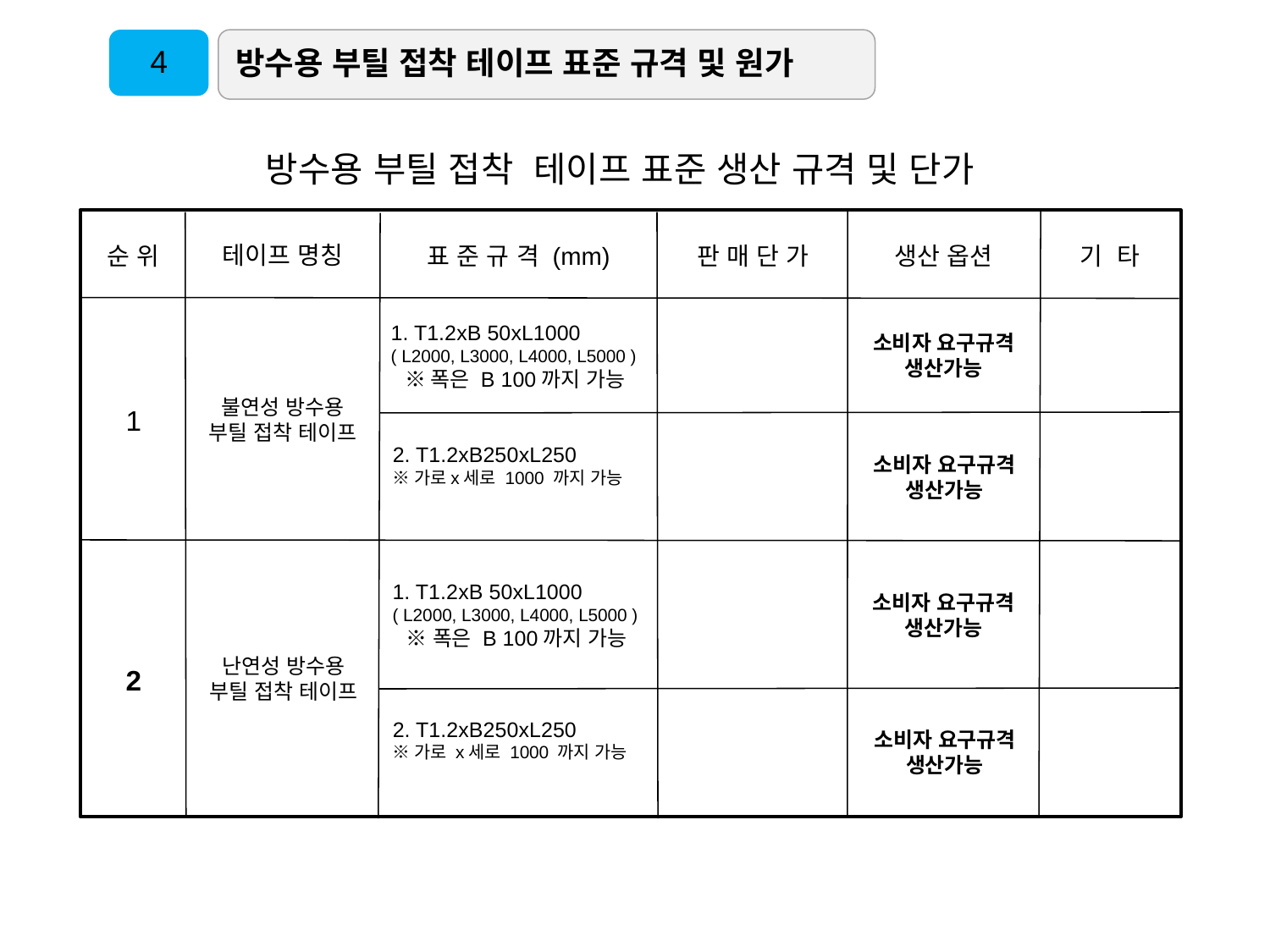

4
방수용 부틸 접착 테이프 표준 규격 및 원가
방수용 부틸 접착  테이프 표준 생산 규격 및 단가

테이프 명칭
순 위
표 준 규 격 (mm)
판 매 단 가
생산 옵션
기  타

소비자 요구규격
생산가능
1
불연성 방수용
부틸 접착 테이프
1. T1.2хB 50хL1000 ( L2000, L3000, L4000, L5000 )
   ※폭은 B 100까지 가능

소비자 요구규격
생산가능
2. T1.2хB250хL250
※가로х세로 1000 까지 가능

1. T1.2хB 50хL1000
( L2000, L3000, L4000, L5000 )
   ※폭은 B 100까지 가능
2
난연성 방수용
부틸 접착 테이프
소비자 요구규격
생산가능
2. T1.2хB250хL250
※가로 х세로 1000 까지 가능

소비자 요구규격
생산가능